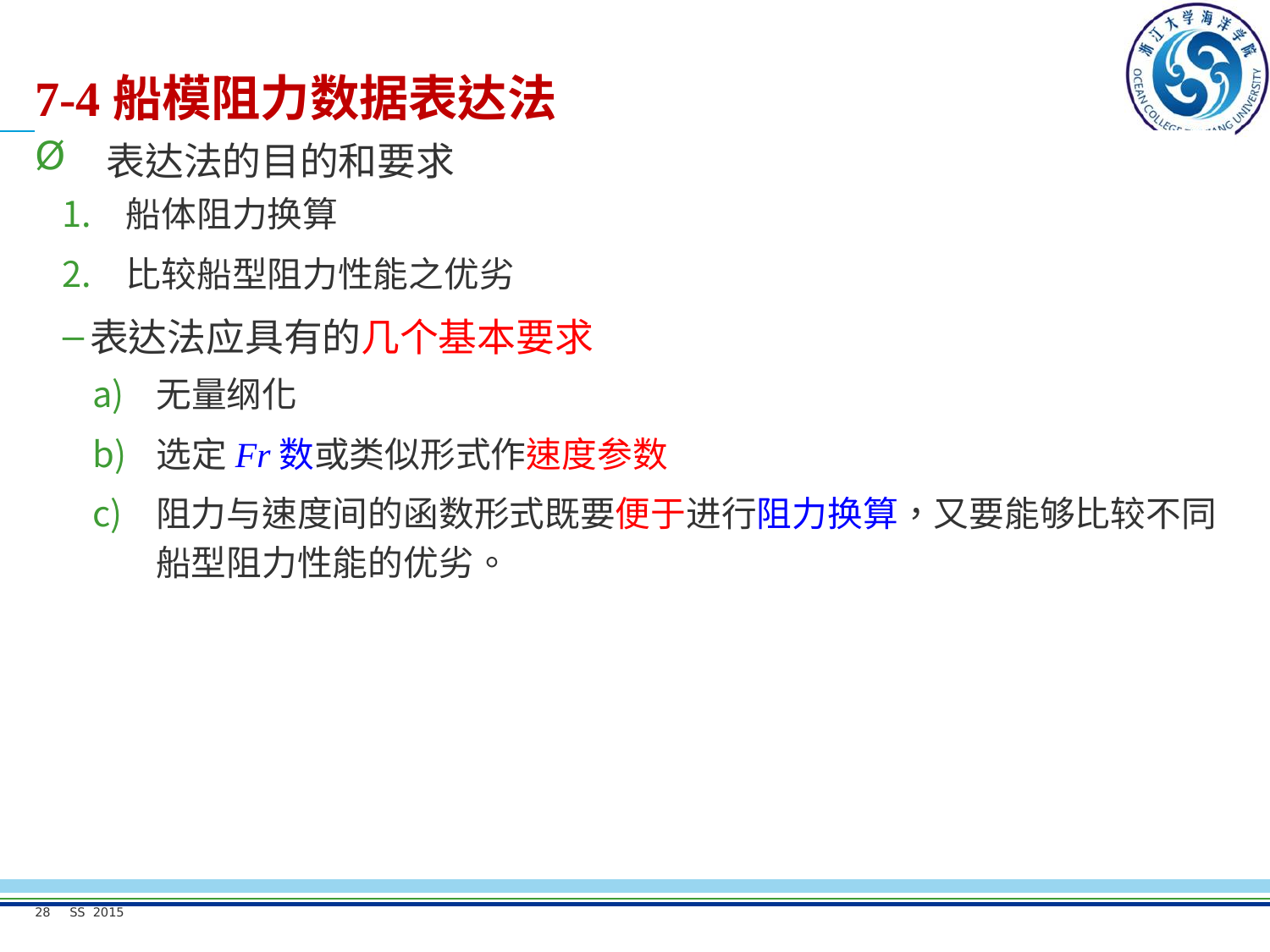

# 7-4船模阻力数据表达法
表达法的目的和要求

船体阻力换算
比较船型阻力性能之优劣
表达法应具有的几个基本要求
无量纲化
选定Fr数或类似形式作速度参数
阻力与速度间的函数形式既要便于进行阻力换算，又要能够比较不同船型阻力性能的优劣。
28